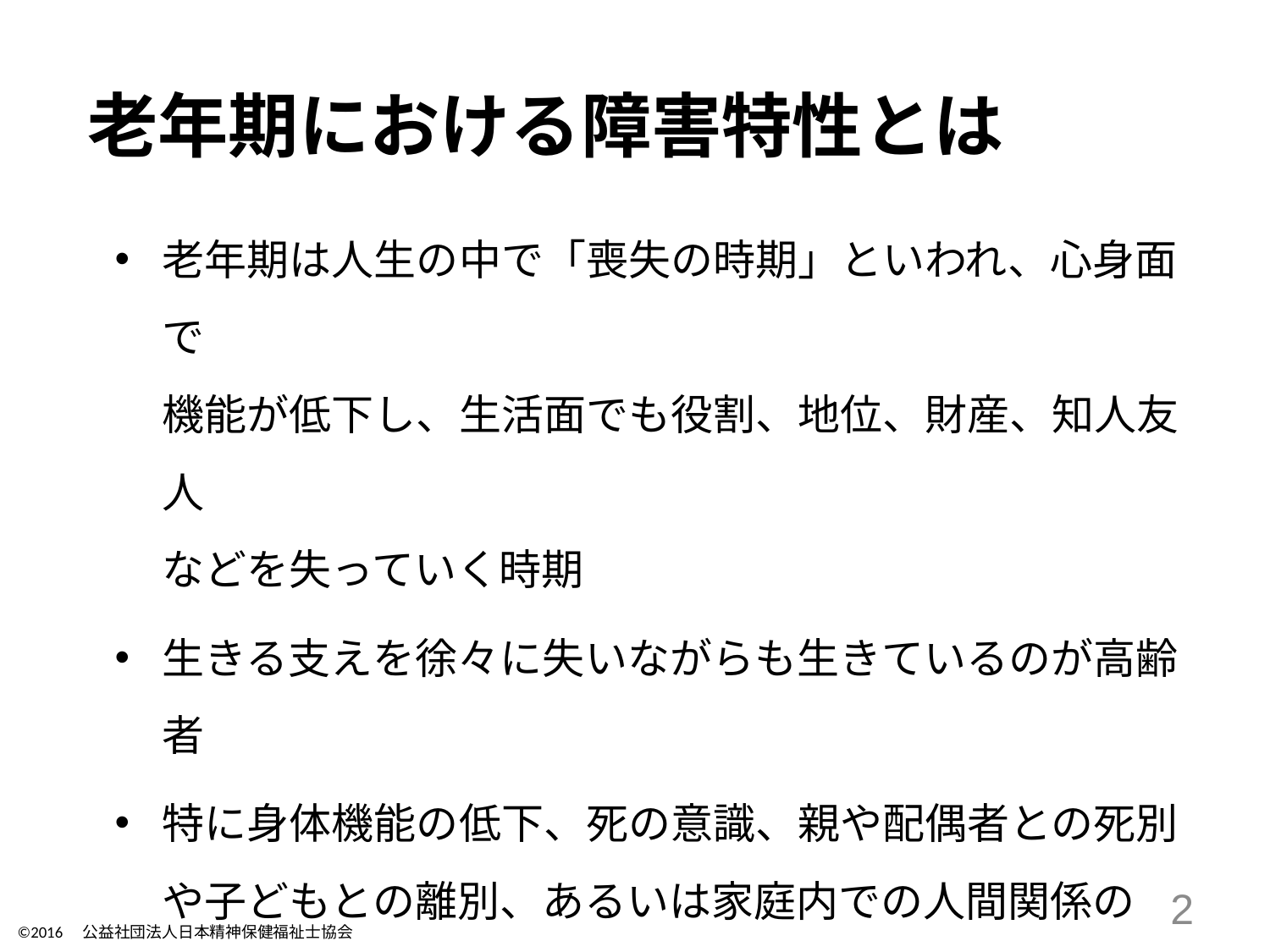

# 老年期における障害特性とは
老年期は人生の中で「喪失の時期」といわれ、心身面で
機能が低下し、生活面でも役割、地位、財産、知人友人
などを失っていく時期
生きる支えを徐々に失いながらも生きているのが高齢者
特に身体機能の低下、死の意識、親や配偶者との死別や子どもとの離別、あるいは家庭内での人間関係の
変化が起こる時期である
2
©2016　公益社団法人日本精神保健福祉士協会